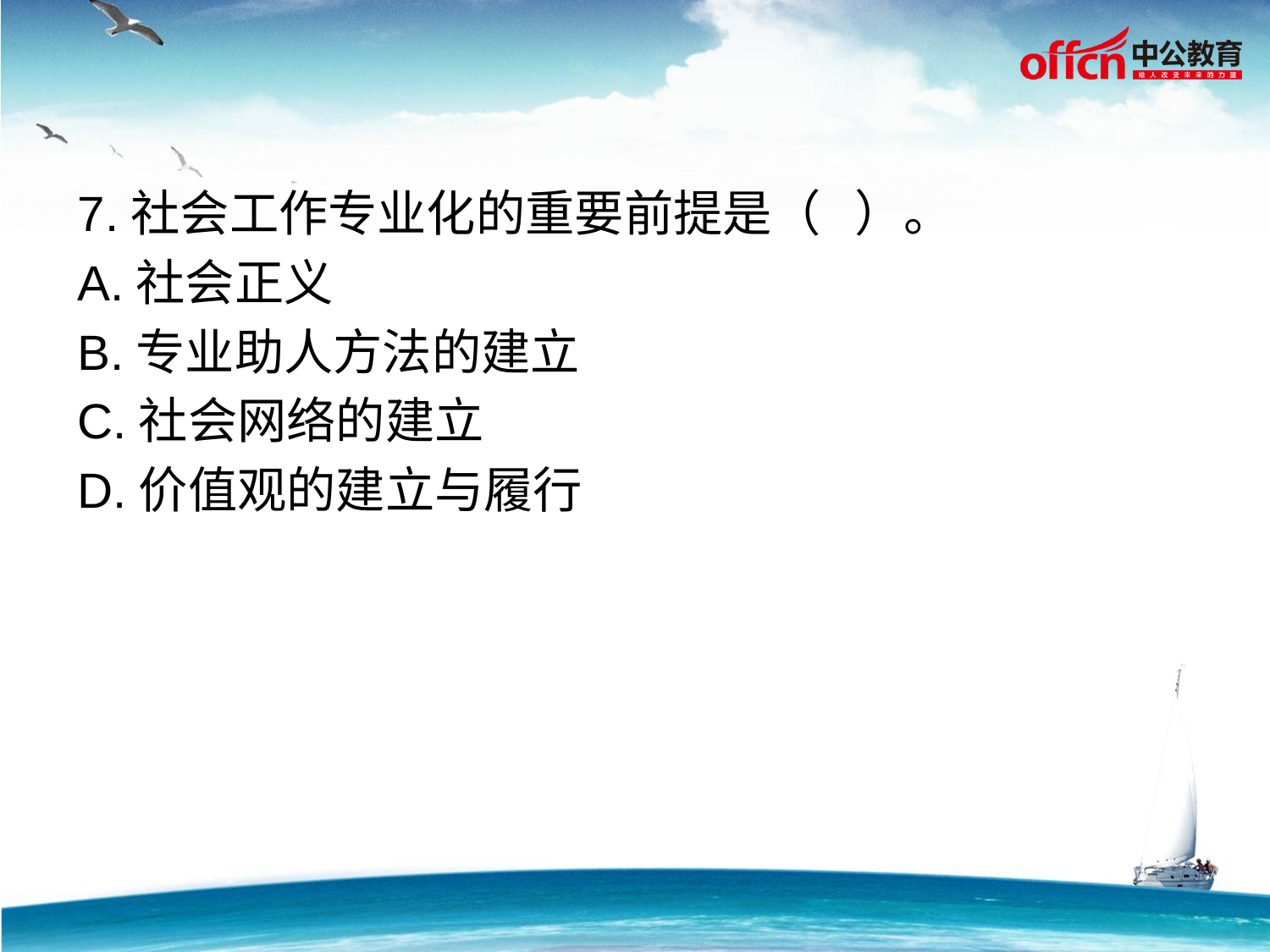

7.社会工作专业化的重要前提是（   ）。
A.社会正义
B.专业助人方法的建立
C.社会网络的建立
D.价值观的建立与履行